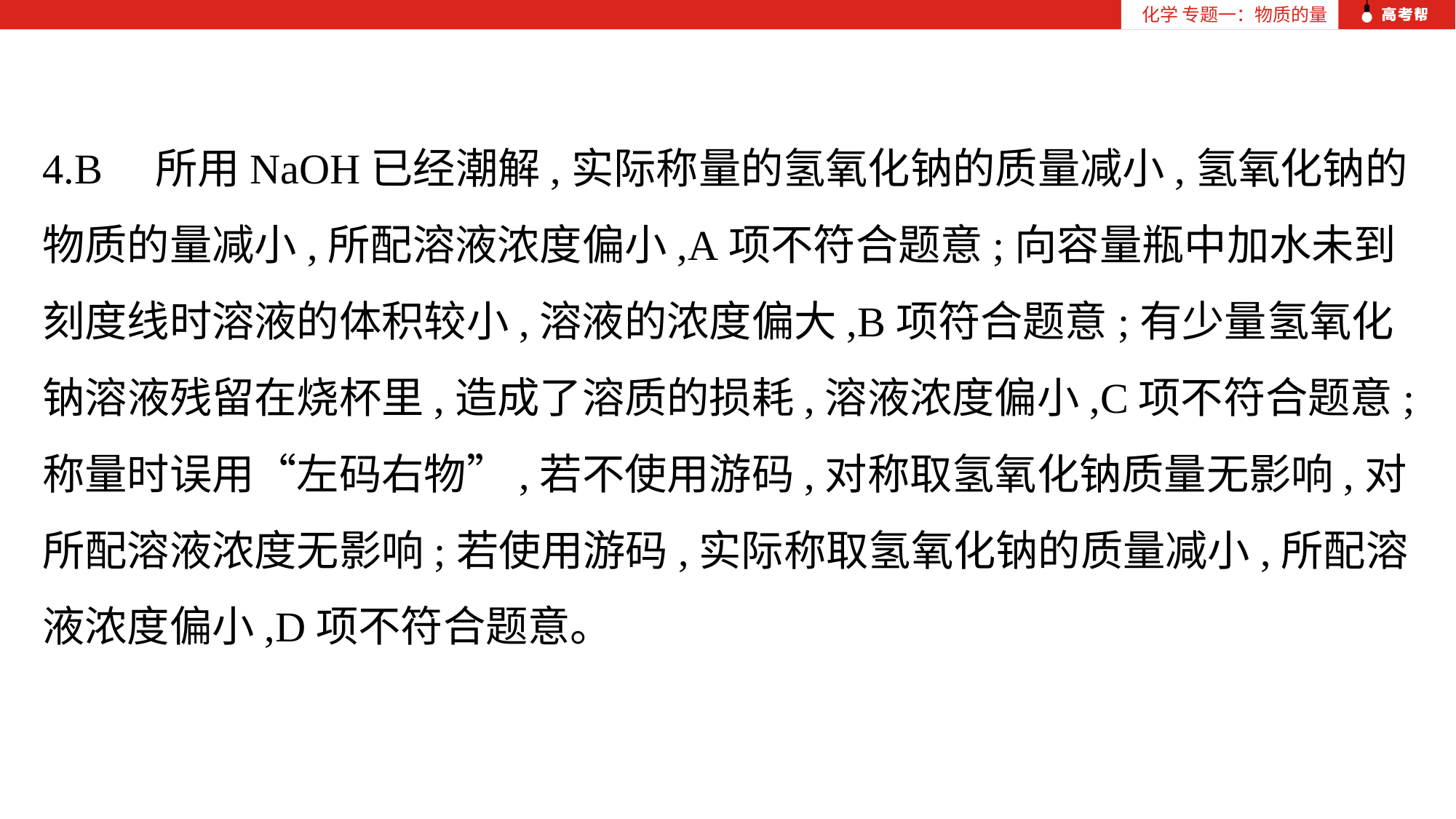

化学 专题一：物质的量

4.B　所用NaOH已经潮解,实际称量的氢氧化钠的质量减小,氢氧化钠的物质的量减小,所配溶液浓度偏小,A项不符合题意;向容量瓶中加水未到刻度线时溶液的体积较小,溶液的浓度偏大,B项符合题意;有少量氢氧化钠溶液残留在烧杯里,造成了溶质的损耗,溶液浓度偏小,C项不符合题意;称量时误用“左码右物”,若不使用游码,对称取氢氧化钠质量无影响,对所配溶液浓度无影响;若使用游码,实际称取氢氧化钠的质量减小,所配溶液浓度偏小,D项不符合题意。